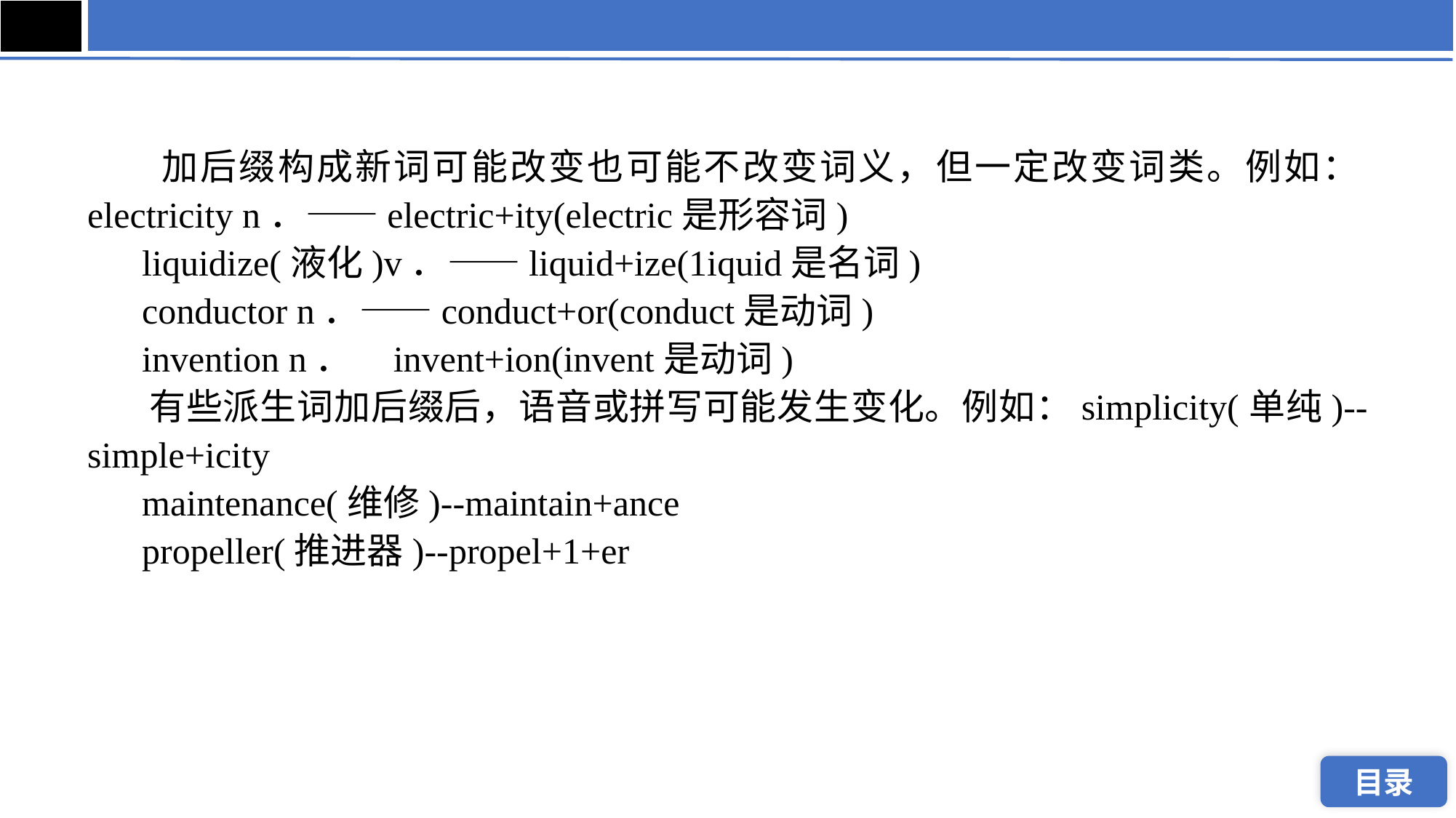

加后缀构成新词可能改变也可能不改变词义，但一定改变词类。例如：electricity n．——electric+ity(electric是形容词)
      liquidize(液化)v．——liquid+ize(1iquid是名词)
      conductor n．——conduct+or(conduct是动词)
      invention n．    invent+ion(invent是动词)
      有些派生词加后缀后，语音或拼写可能发生变化。例如：simplicity(单纯)--simple+icity
      maintenance(维修)--maintain+ance
      propeller(推进器)--propel+1+er